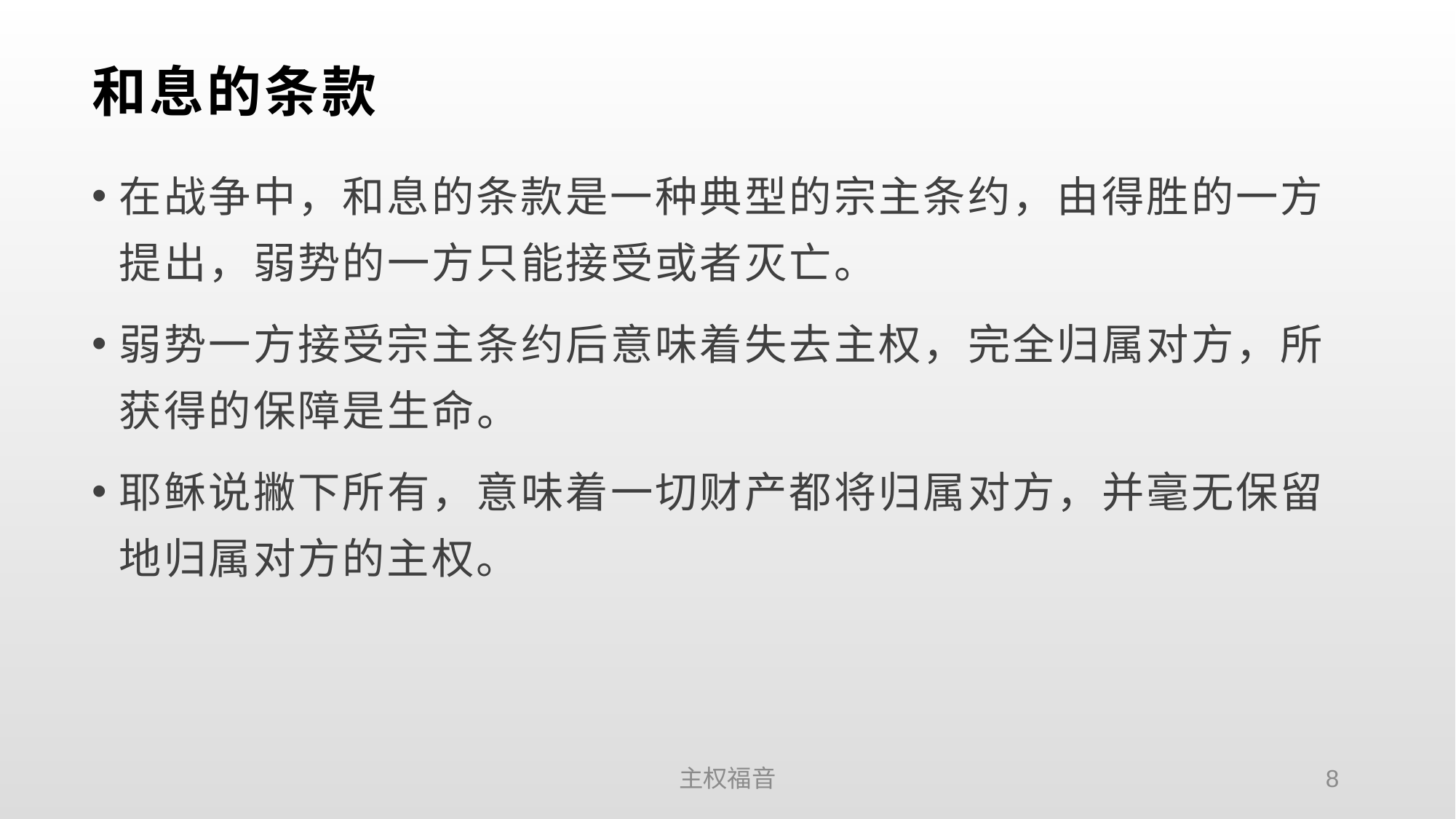

# 和息的条款
在战争中，和息的条款是一种典型的宗主条约，由得胜的一方提出，弱势的一方只能接受或者灭亡。
弱势一方接受宗主条约后意味着失去主权，完全归属对方，所获得的保障是生命。
耶稣说撇下所有，意味着一切财产都将归属对方，并毫无保留地归属对方的主权。
主权福音
8